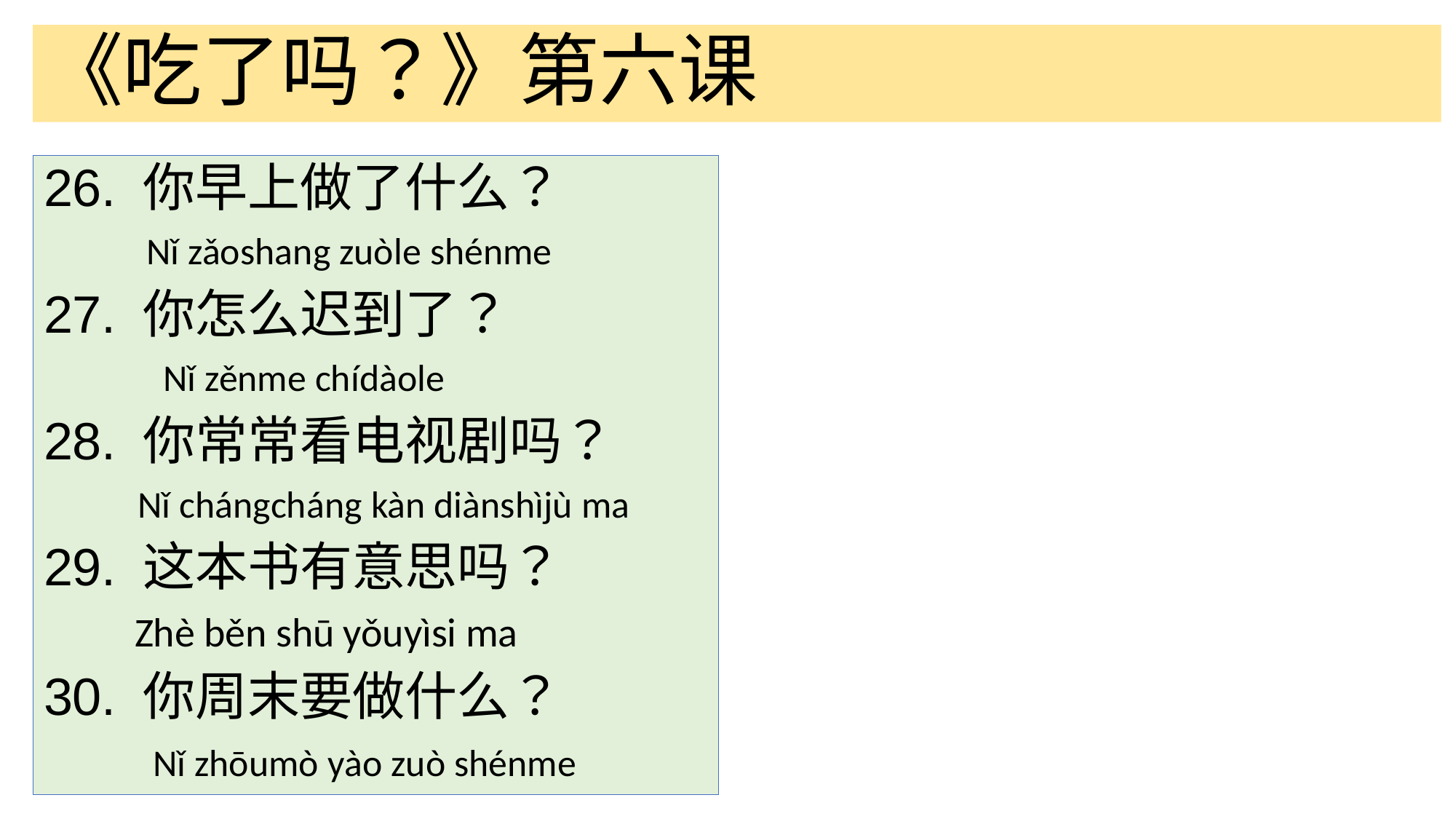

# 《吃了吗？》第六课
26. 你早上做了什么？
            Nǐ zǎoshang zuòle shénme
27. 你怎么迟到了？
              Nǐ zěnme chídàole
28. 你常常看电视剧吗？
           Nǐ chángcháng kàn diànshìjù ma
29. 这本书有意思吗？
          Zhè běn shū yǒuyìsi ma
30. 你周末要做什么？
            Nǐ zhōumò yào zuò shénme